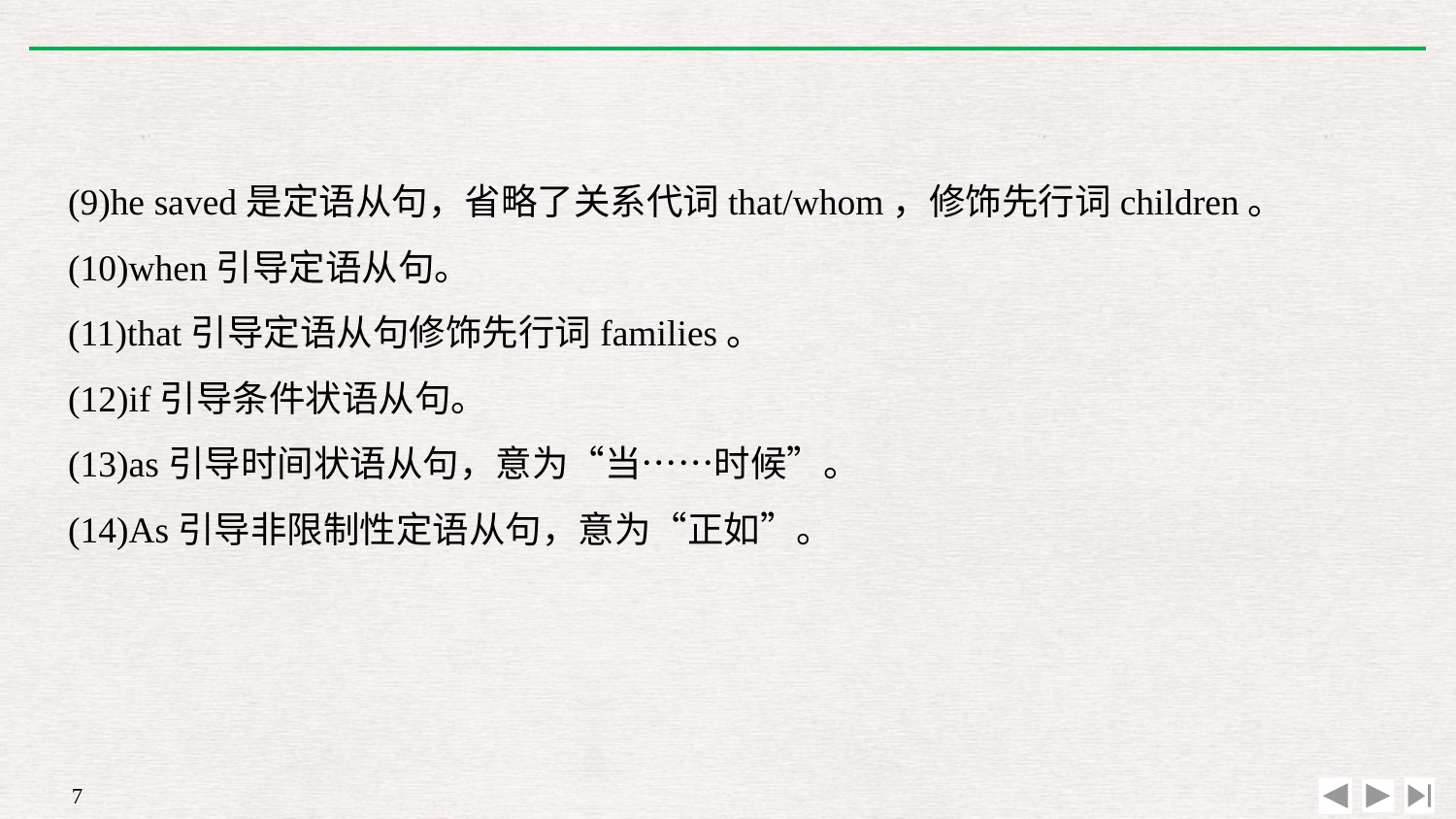

(9)he saved是定语从句，省略了关系代词that/whom，修饰先行词children。
(10)when引导定语从句。
(11)that引导定语从句修饰先行词families。
(12)if引导条件状语从句。
(13)as引导时间状语从句，意为“当……时候”。
(14)As引导非限制性定语从句，意为“正如”。